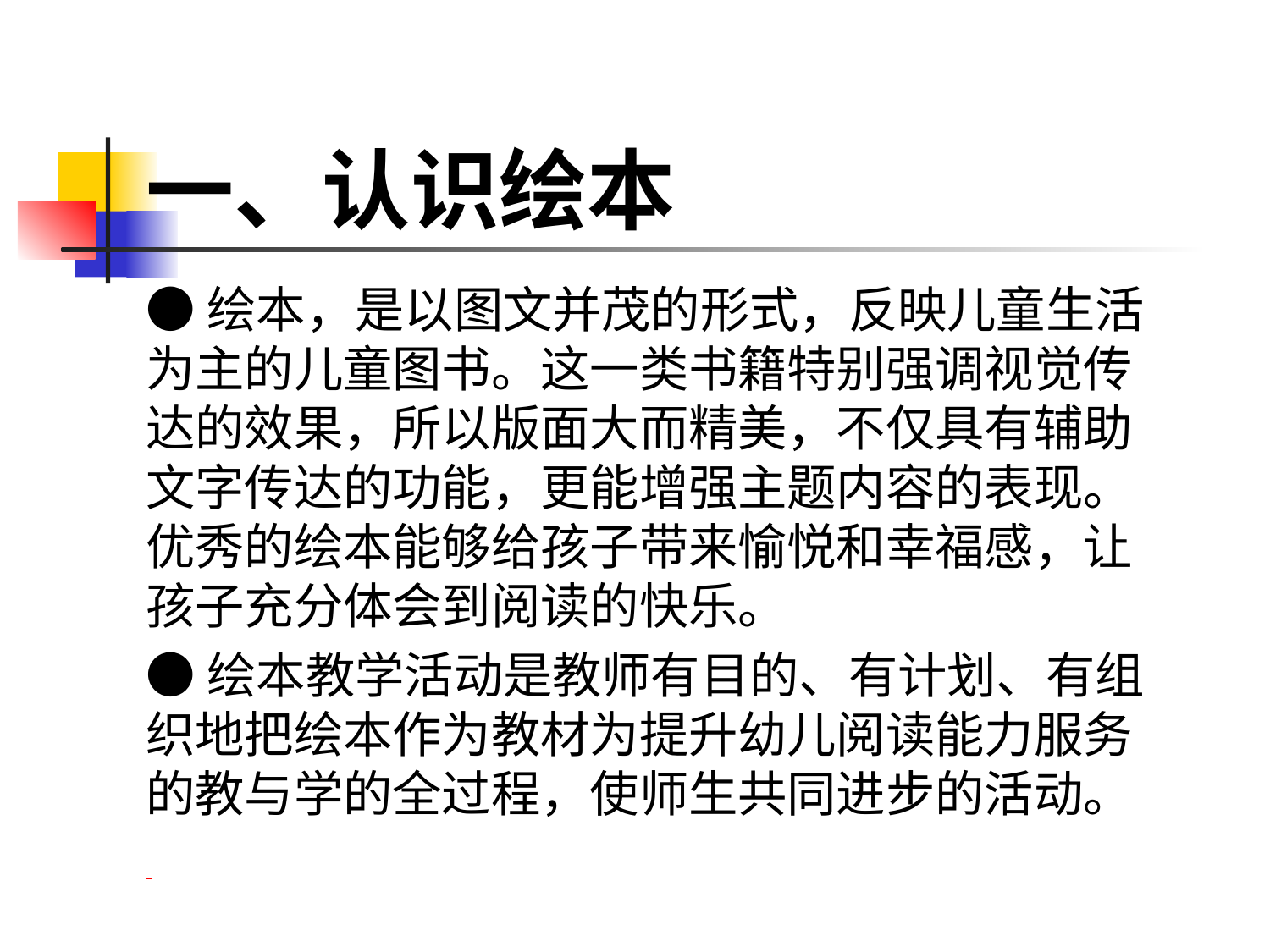

一、认识绘本
●绘本，是以图文并茂的形式，反映儿童生活为主的儿童图书。这一类书籍特别强调视觉传达的效果，所以版面大而精美，不仅具有辅助文字传达的功能，更能增强主题内容的表现。优秀的绘本能够给孩子带来愉悦和幸福感，让孩子充分体会到阅读的快乐。
●绘本教学活动是教师有目的、有计划、有组织地把绘本作为教材为提升幼儿阅读能力服务的教与学的全过程，使师生共同进步的活动。